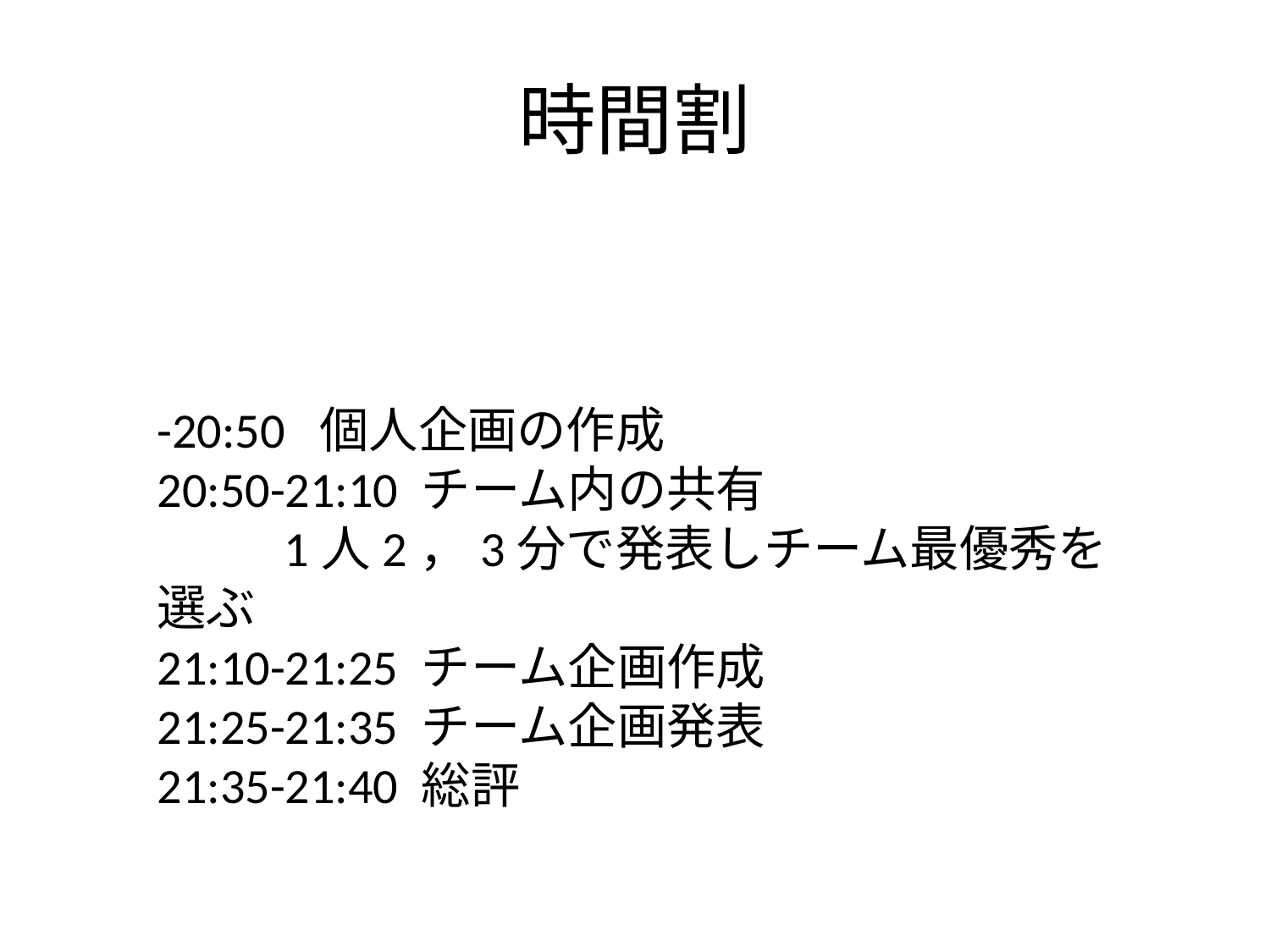

# 時間割
-20:50  個人企画の作成
20:50-21:10 チーム内の共有
	1人2，3分で発表しチーム最優秀を選ぶ
21:10-21:25 チーム企画作成
21:25-21:35 チーム企画発表
21:35-21:40 総評